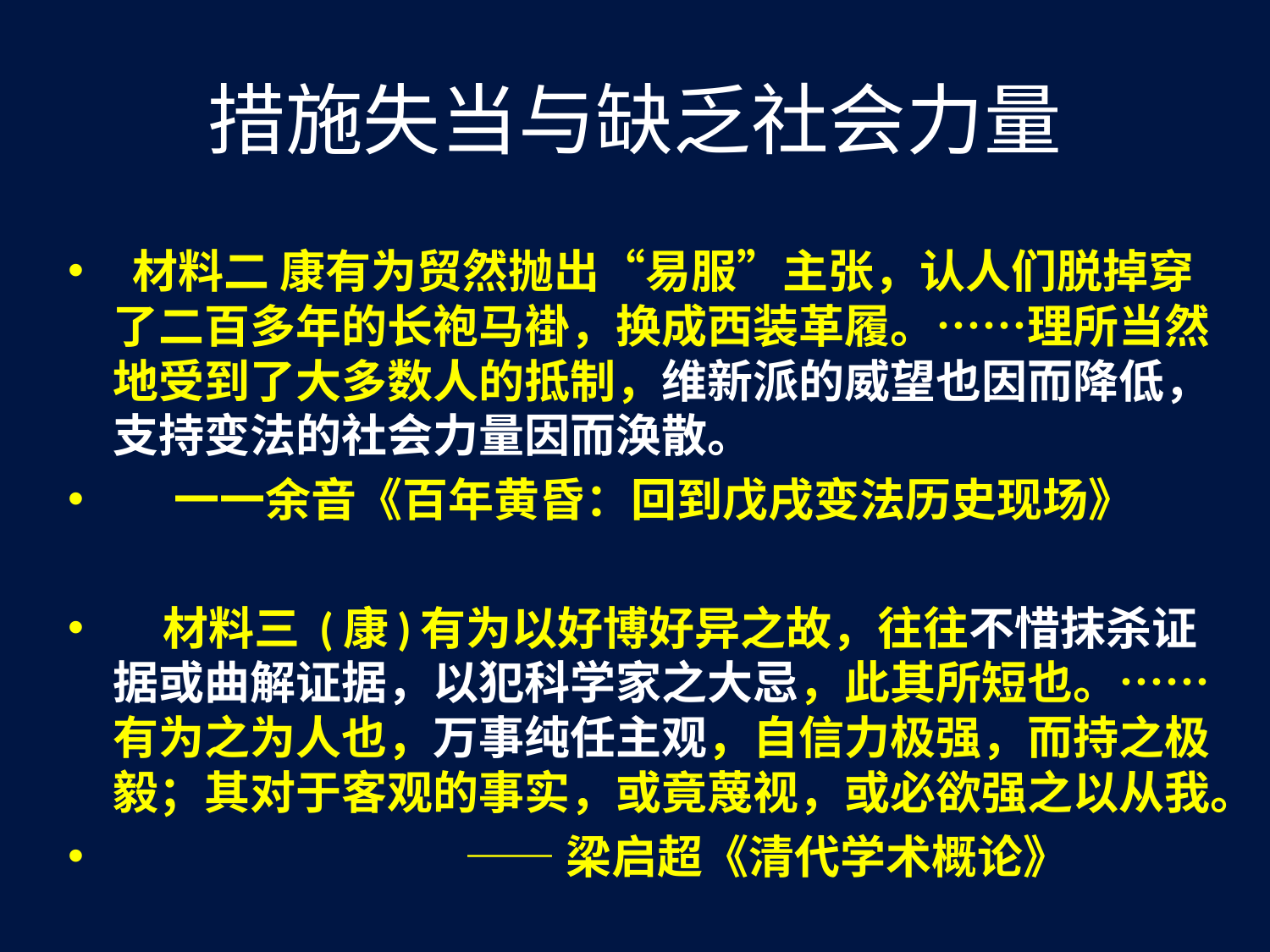

# 措施失当与缺乏社会力量
 材料二 康有为贸然抛出“易服”主张，认人们脱掉穿了二百多年的长袍马褂，换成西装革履。……理所当然地受到了大多数人的抵制，维新派的威望也因而降低，支持变法的社会力量因而涣散。
     一一余音《百年黄昏：回到戊戌变法历史现场》

    材料三 (康)有为以好博好异之故，往往不惜抹杀证据或曲解证据，以犯科学家之大忌，此其所短也。……有为之为人也，万事纯任主观，自信力极强，而持之极毅；其对于客观的事实，或竟蔑视，或必欲强之以从我。
                                  ——梁启超《清代学术概论》